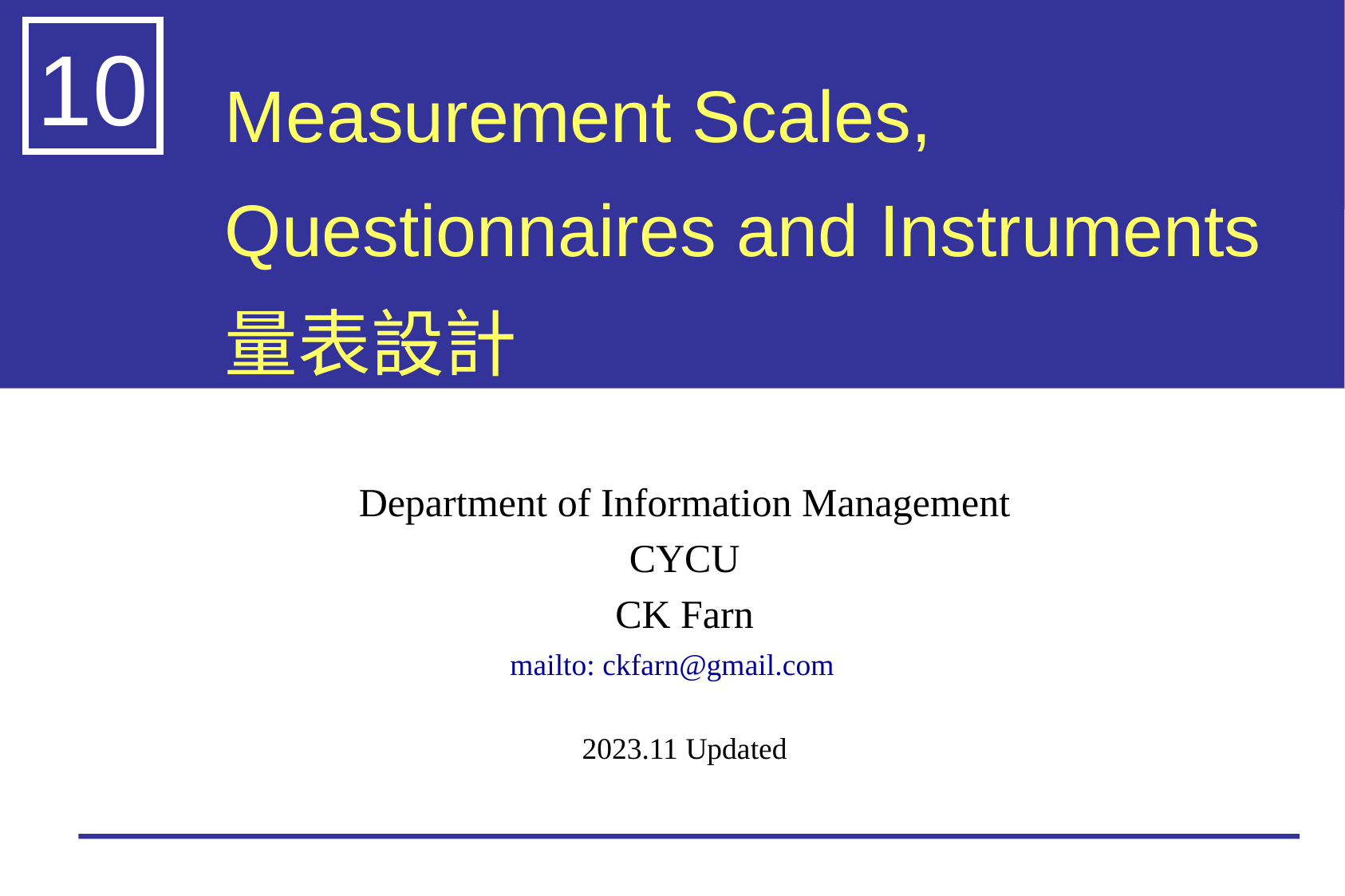

10
# Measurement Scales, Questionnaires and Instruments 量表設計
Department of Information Management
CYCU
CK Farn
mailto: ckfarn@gmail.com

2023.11 Updated